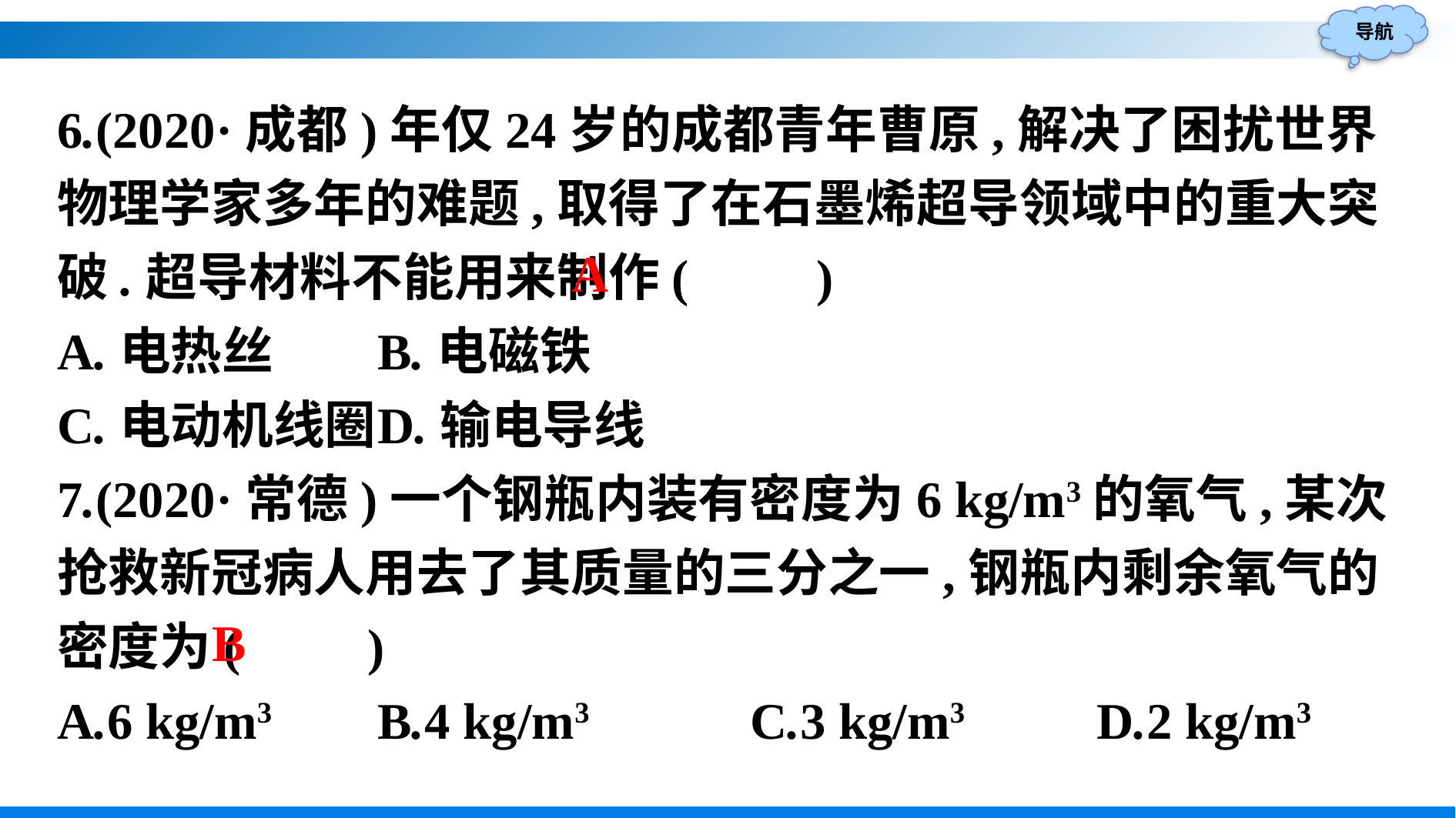

6.(2020·成都)年仅24岁的成都青年曹原,解决了困扰世界物理学家多年的难题,取得了在石墨烯超导领域中的重大突破.超导材料不能用来制作(　　)
A.电热丝		B.电磁铁
C.电动机线圈	D.输电导线
7.(2020·常德)一个钢瓶内装有密度为6 kg/m3的氧气,某次抢救新冠病人用去了其质量的三分之一,钢瓶内剩余氧气的密度为(　　)
A.6 kg/m3		B.4 kg/m3		C.3 kg/m3		D.2 kg/m3
A
B